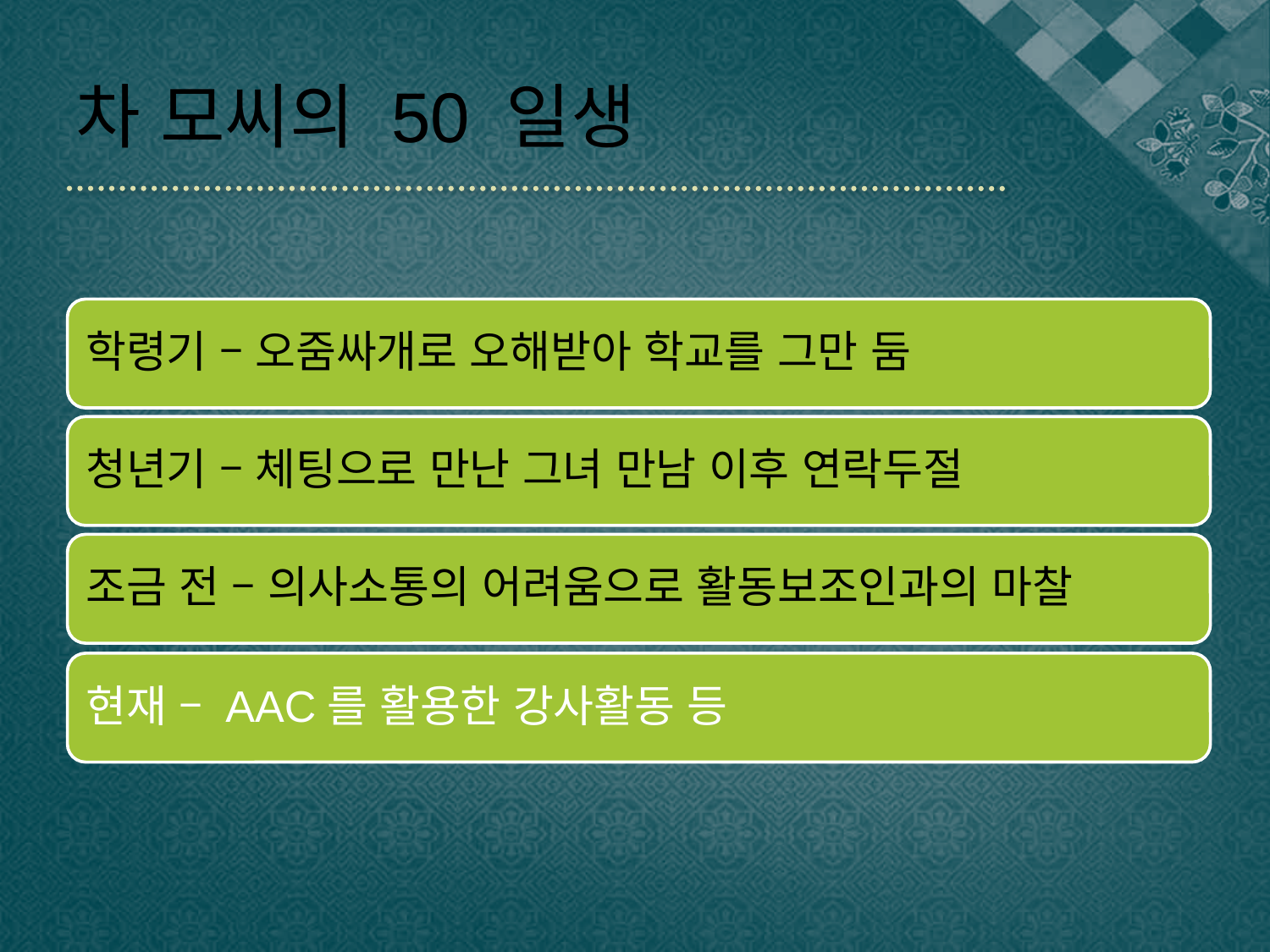

# 차 모씨의 50 일생
학령기 – 오줌싸개로 오해받아 학교를 그만 둠
청년기 – 체팅으로 만난 그녀 만남 이후 연락두절
조금 전 – 의사소통의 어려움으로 활동보조인과의 마찰
현재 – AAC를 활용한 강사활동 등